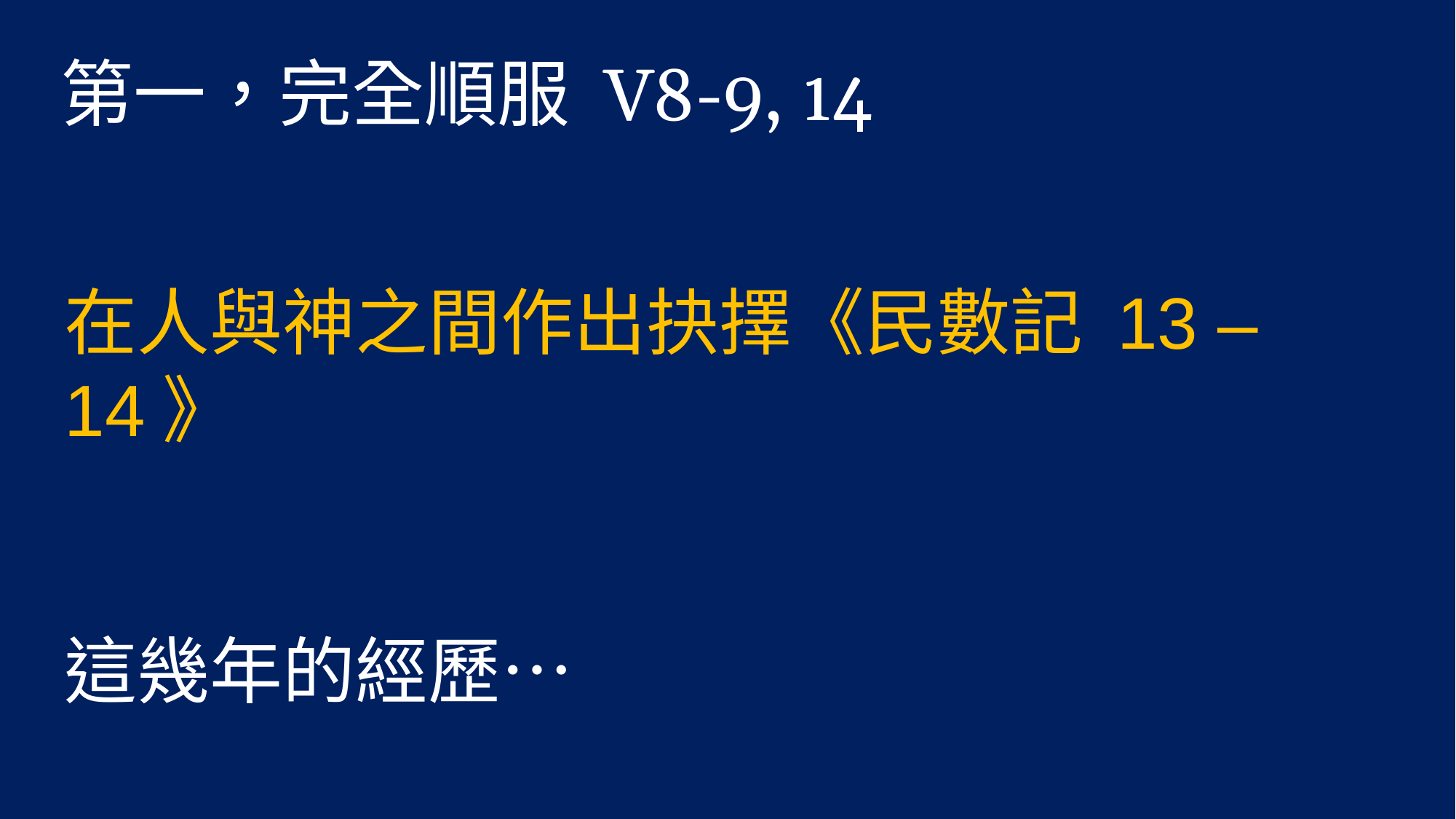

第一，完全順服 V8-9, 14

在人與神之間作出抉擇《民數記 13 – 14》

這幾年的經歷…